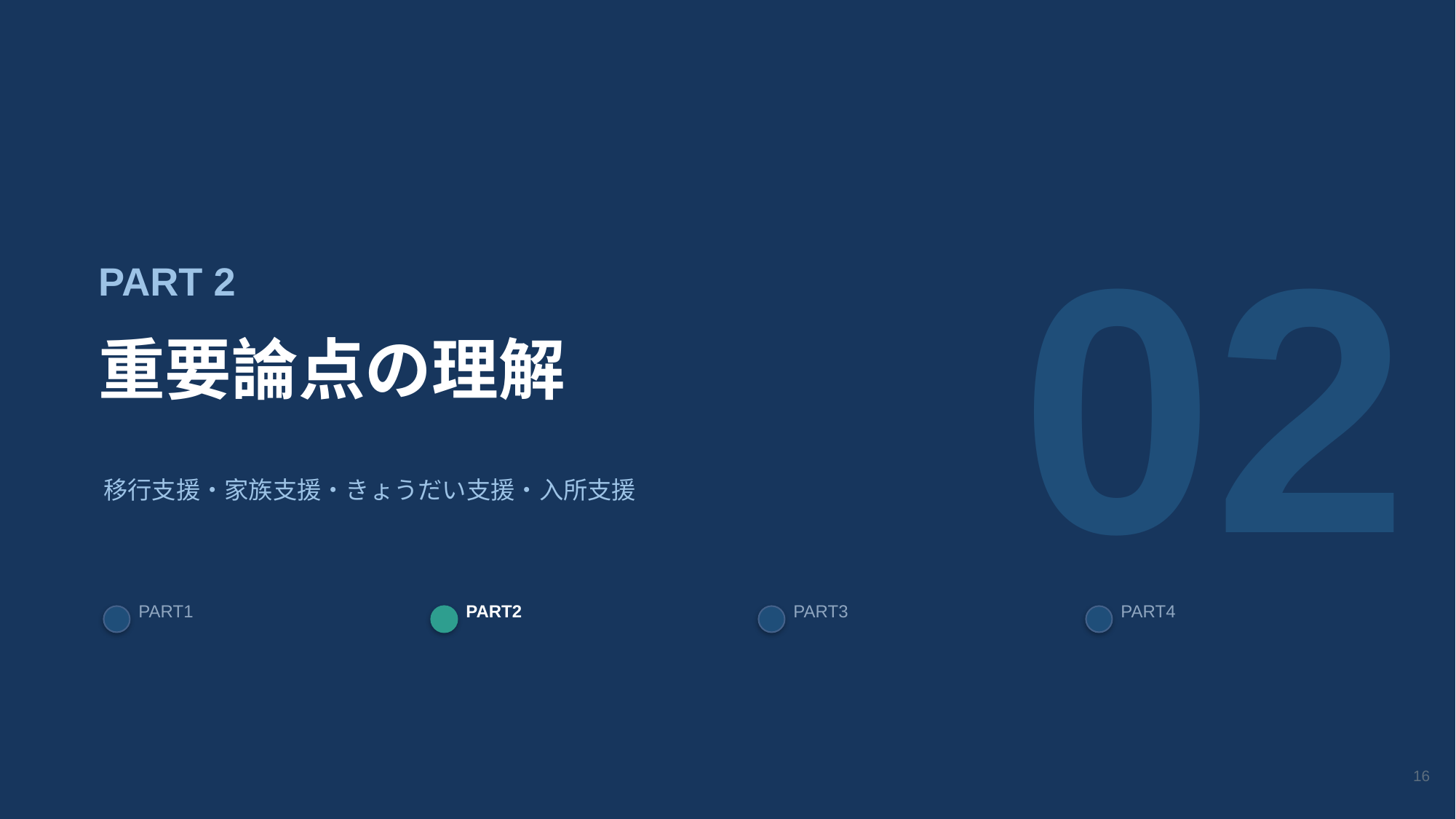

02
PART 2
重要論点の理解
移行支援・家族支援・きょうだい支援・入所支援
PART1
PART2
PART3
PART4

16